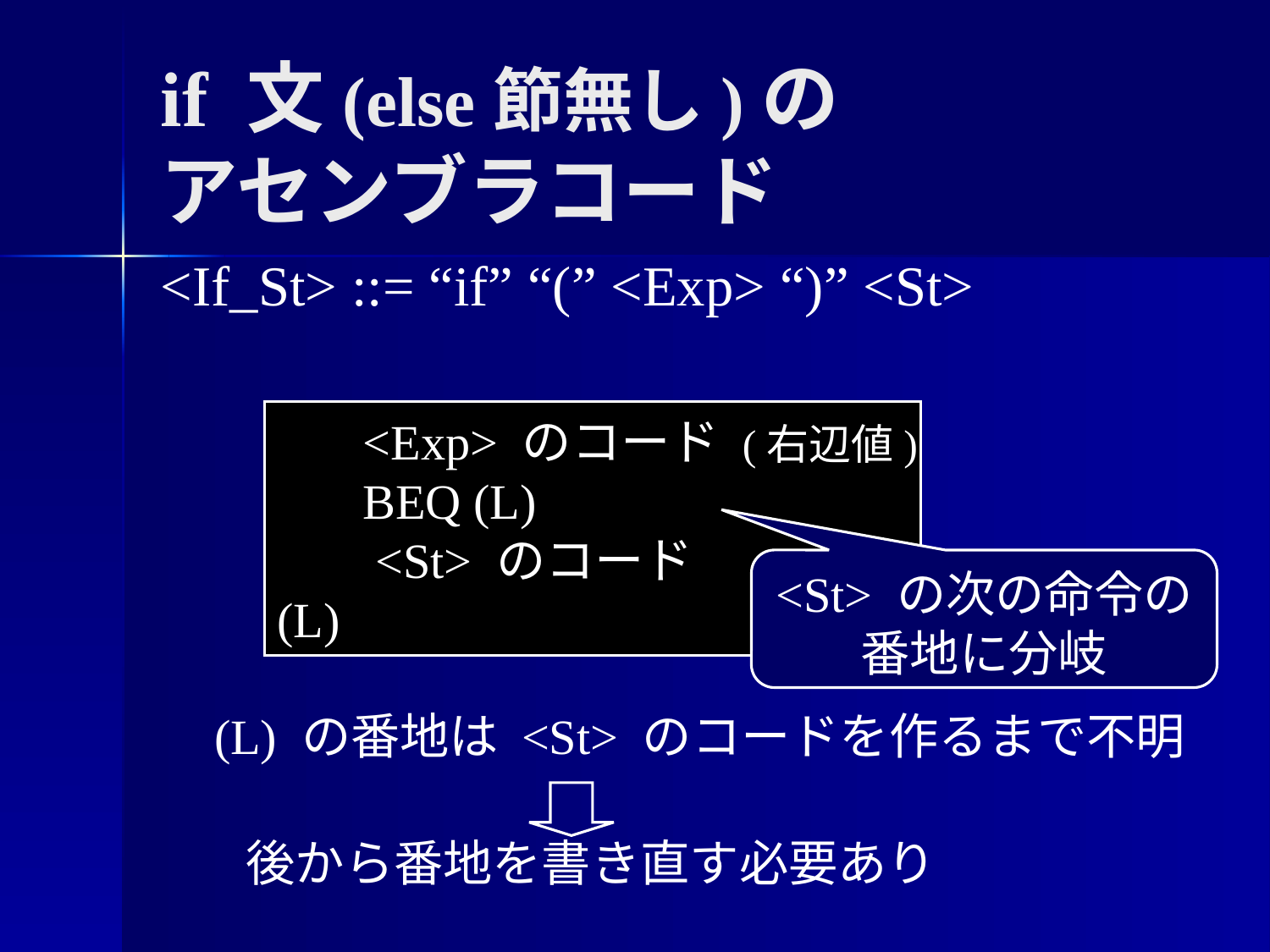

if 文(else節無し)の
アセンブラコード
<If_St> ::= “if” “(” <Exp> “)” <St>
       <Exp> のコード (右辺値)
       BEQ (L)
        <St> のコード
(L)
<St> の次の命令の
番地に分岐
(L) の番地は <St> のコードを作るまで不明

後から番地を書き直す必要あり